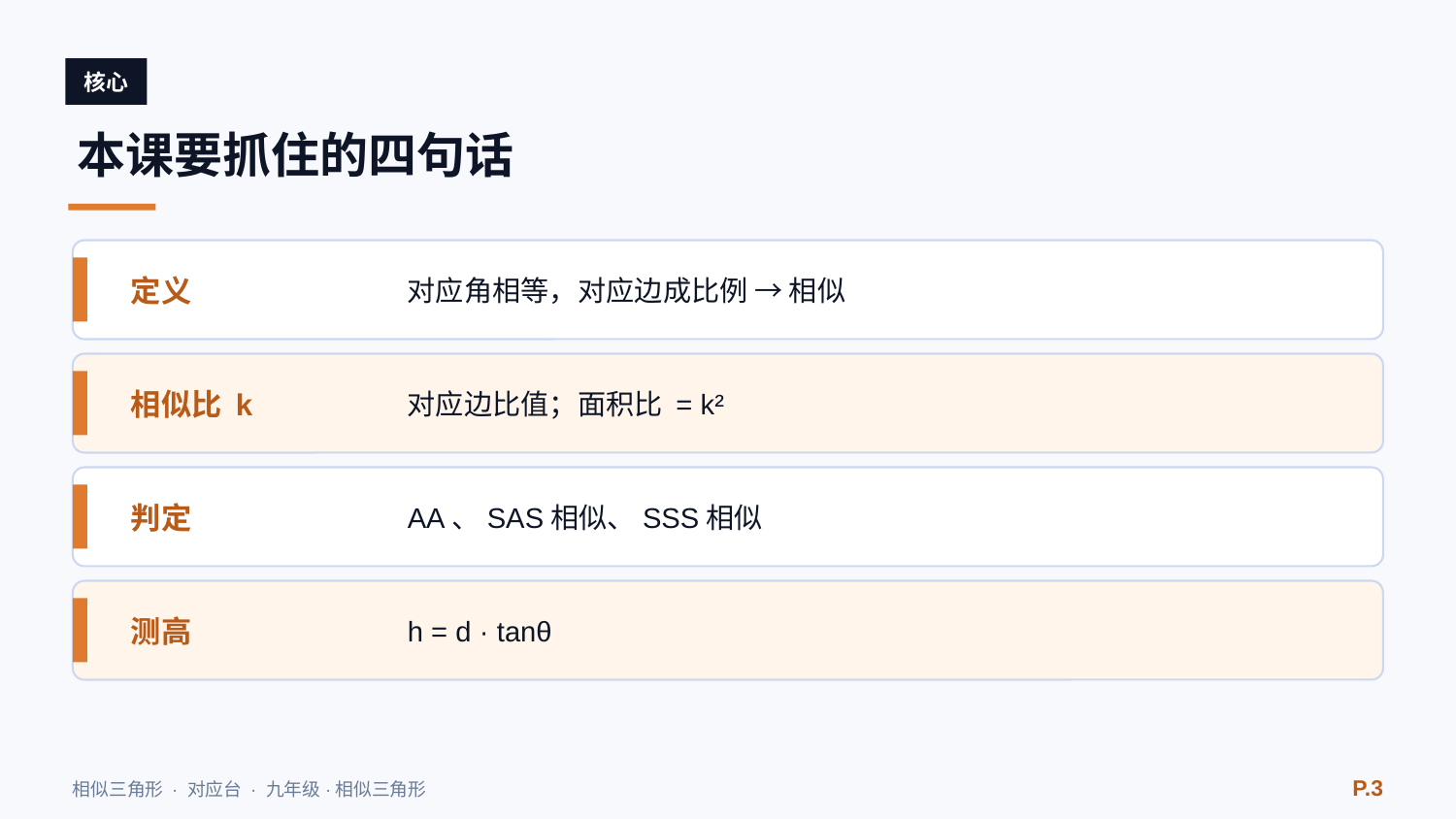

核心

本课要抓住的四句话

定义
对应角相等，对应边成比例 → 相似

相似比 k
对应边比值；面积比 = k²

判定
AA、SAS相似、SSS相似

测高
h = d · tanθ

P.3
相似三角形 · 对应台 · 九年级·相似三角形